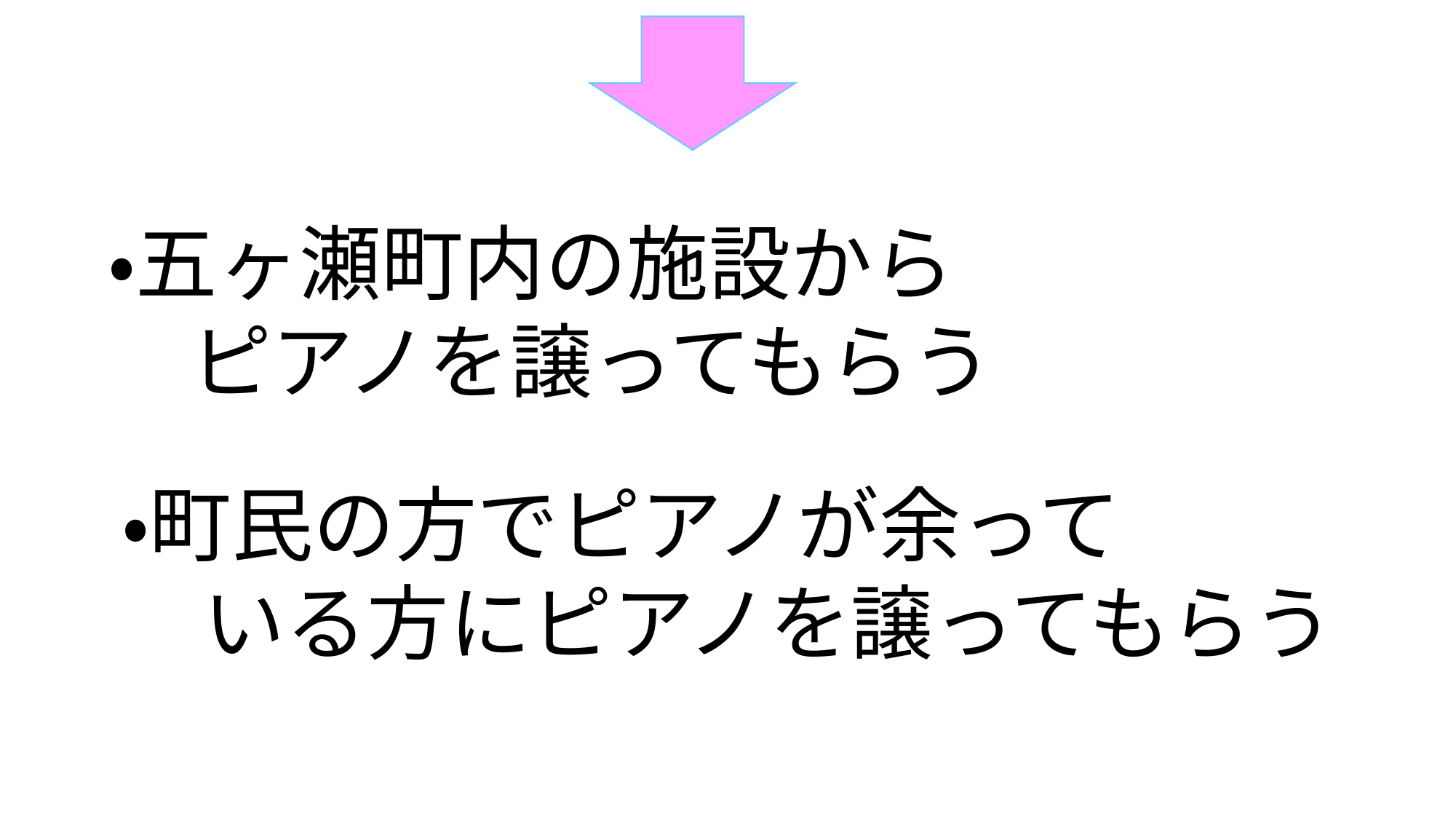

・五ヶ瀬町内の施設から
　ピアノを譲ってもらう

・町民の方でピアノが余って
　いる方にピアノを譲ってもらう